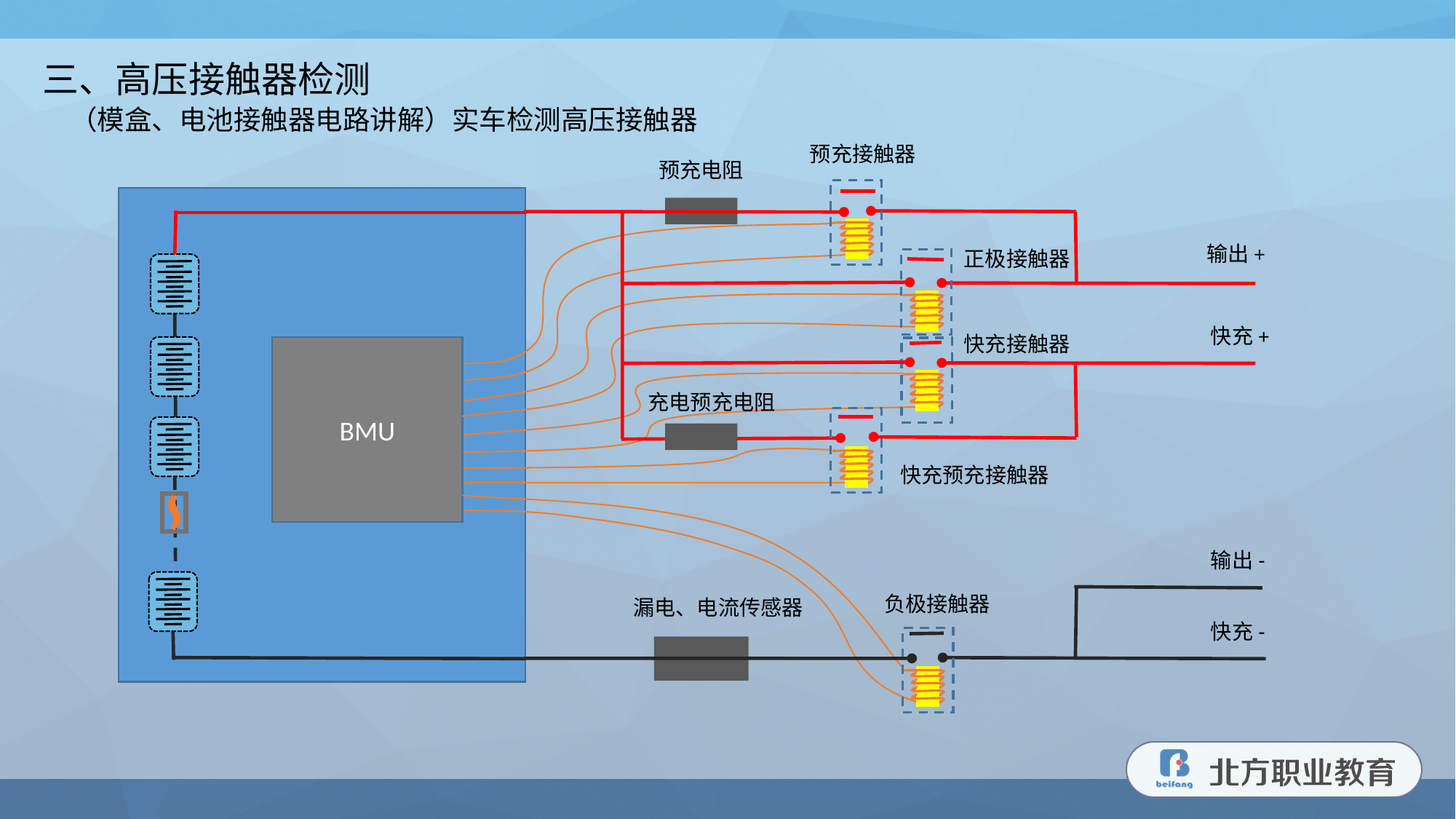

三、高压接触器检测
（模盒、电池接触器电路讲解）实车检测高压接触器
预充接触器
预充电阻

输出+
正极接触器

快充+
快充接触器

充电预充电阻

快充预充接触器
输出-
负极接触器
漏电、电流传感器
快充-

BMU